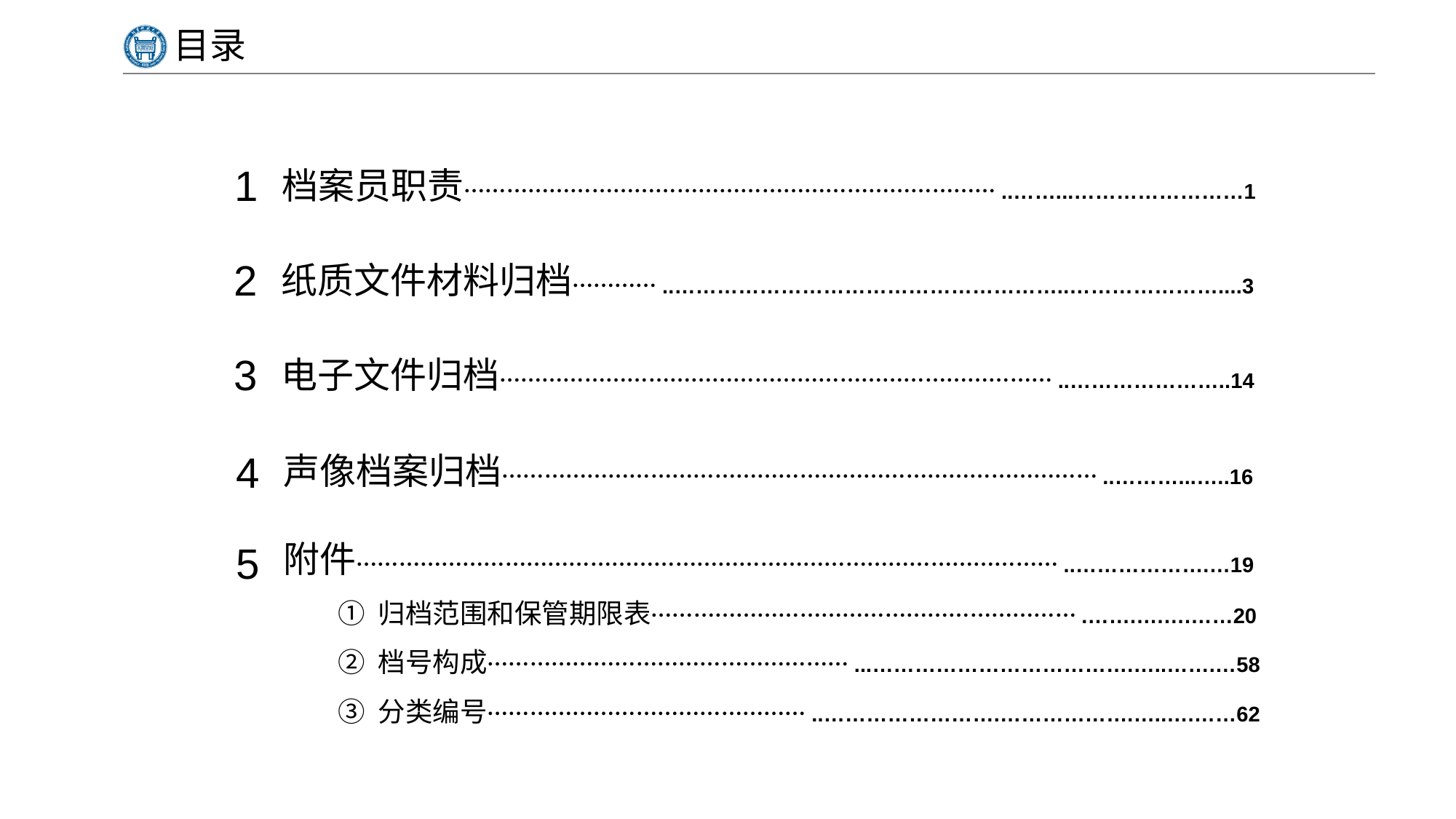

# 目录

1
档案员职责…………………………………………………………………..……...……………………1
2
纸质文件材料归档…………..………………………………………………..…………………....3
3
电子文件归档……………………………………………………………………..…………………..14
声像档案归档…………………………………………………………………………..………...…..16
4
5
附件………………………………………………………………………………………..……………….…19
① 归档范围和保管期限表…………………………………………………….…….….….……20
② 档号构成……………………………………………...……………………………….…..…….…58
③ 分类编号………………………………………..…………………….……………….…..….……62